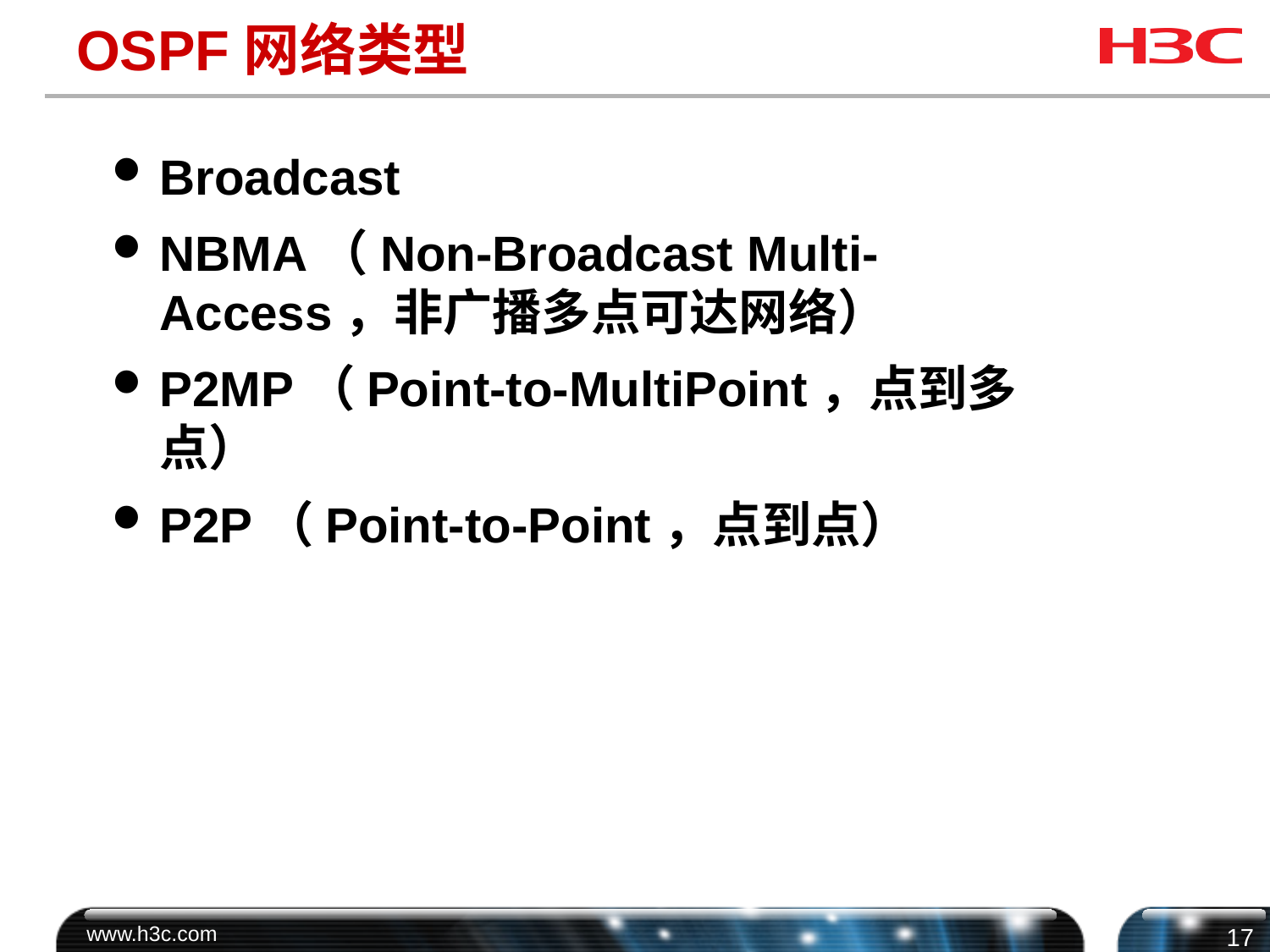

# OSPF网络类型
Broadcast
NBMA（Non-Broadcast Multi-Access，非广播多点可达网络）
P2MP（Point-to-MultiPoint，点到多点）
P2P（Point-to-Point，点到点）